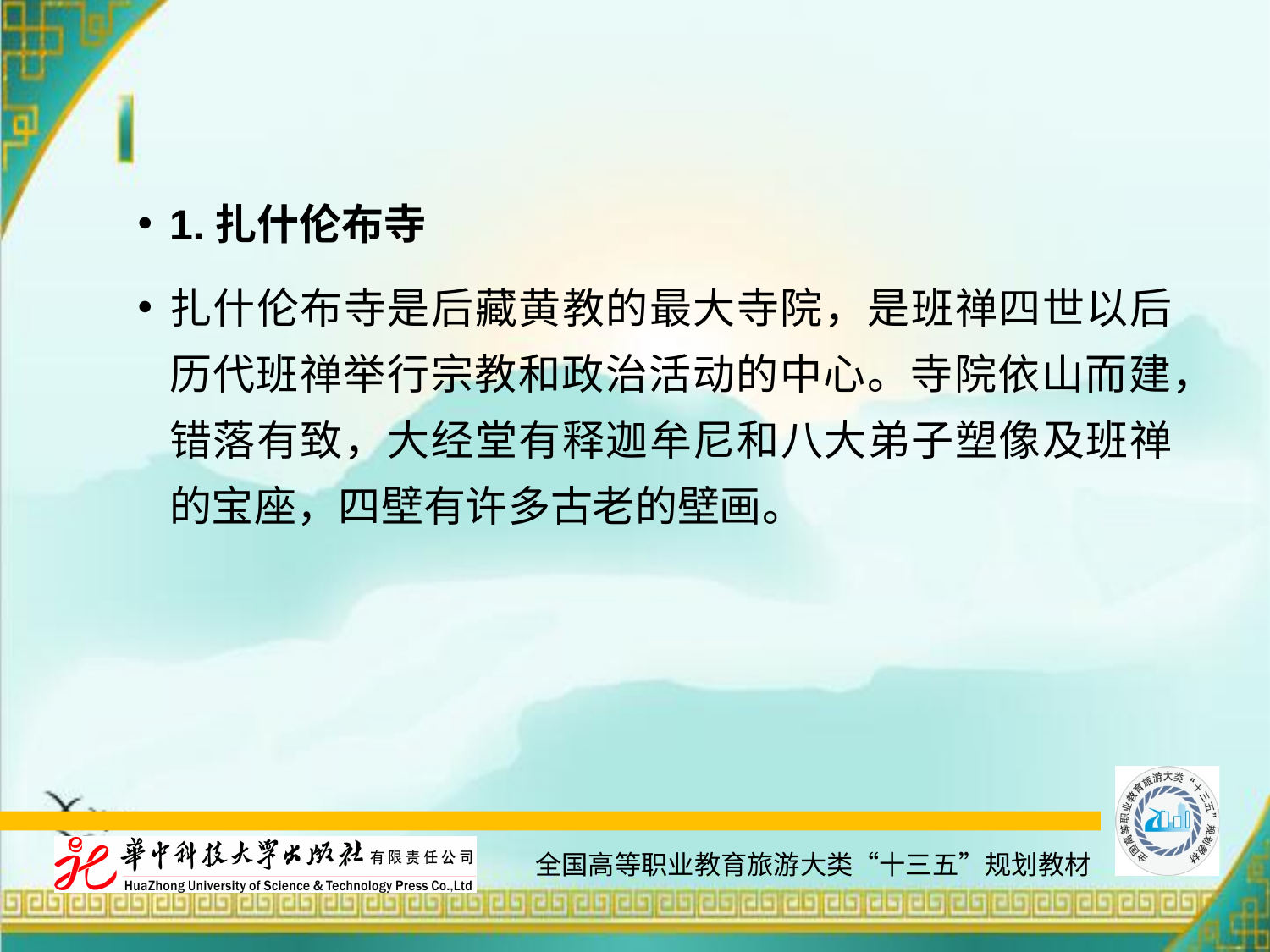

#
1.扎什伦布寺
扎什伦布寺是后藏黄教的最大寺院，是班禅四世以后历代班禅举行宗教和政治活动的中心。寺院依山而建，错落有致，大经堂有释迦牟尼和八大弟子塑像及班禅的宝座，四壁有许多古老的壁画。